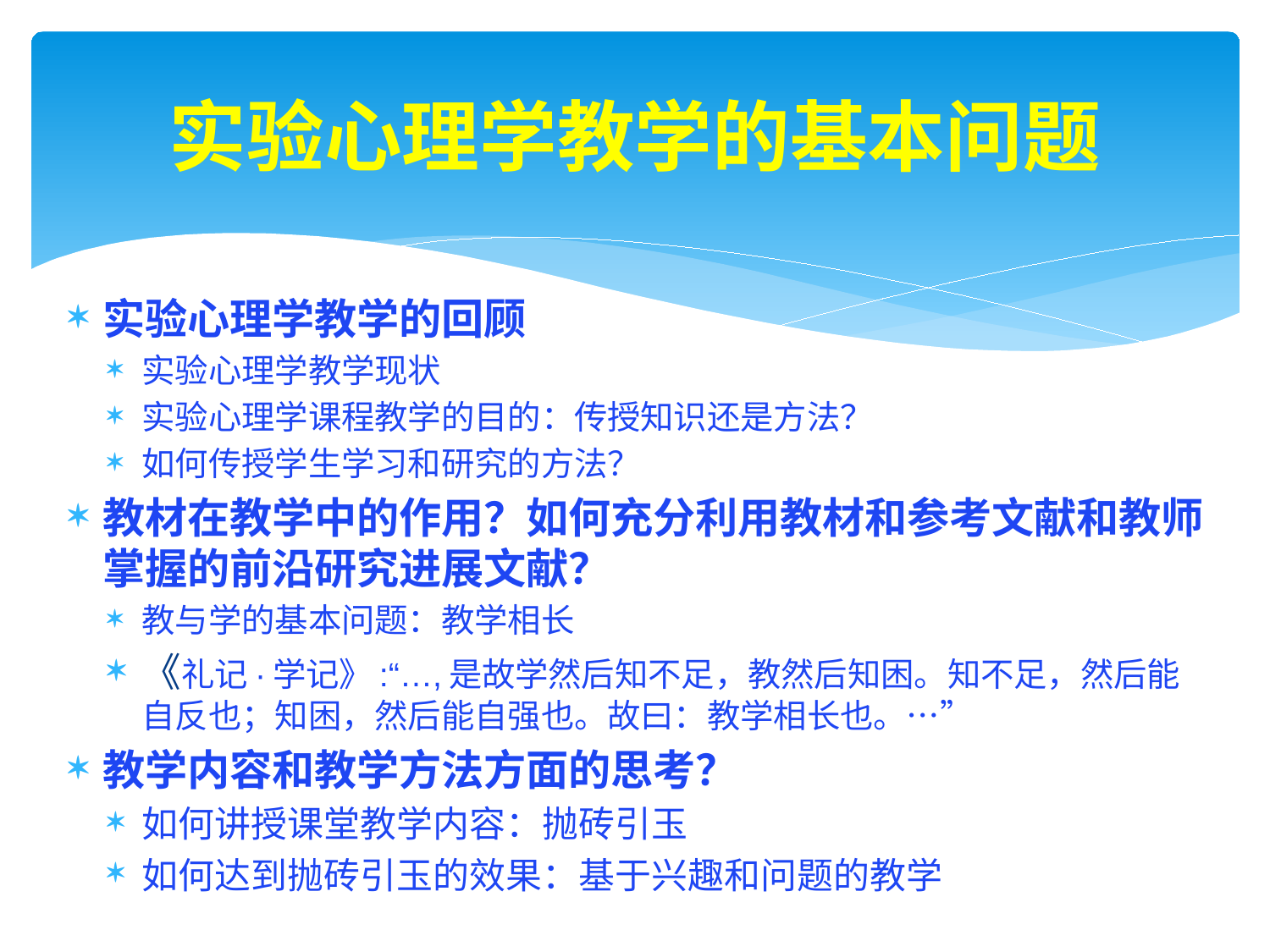

# 实验心理学教学的基本问题
实验心理学教学的回顾
实验心理学教学现状
实验心理学课程教学的目的：传授知识还是方法？
如何传授学生学习和研究的方法？
教材在教学中的作用？如何充分利用教材和参考文献和教师掌握的前沿研究进展文献？
教与学的基本问题：教学相长
《礼记·学记》:“…,是故学然后知不足，教然后知困。知不足，然后能自反也；知困，然后能自强也。故曰：教学相长也。…”
教学内容和教学方法方面的思考？
如何讲授课堂教学内容：抛砖引玉
如何达到抛砖引玉的效果：基于兴趣和问题的教学